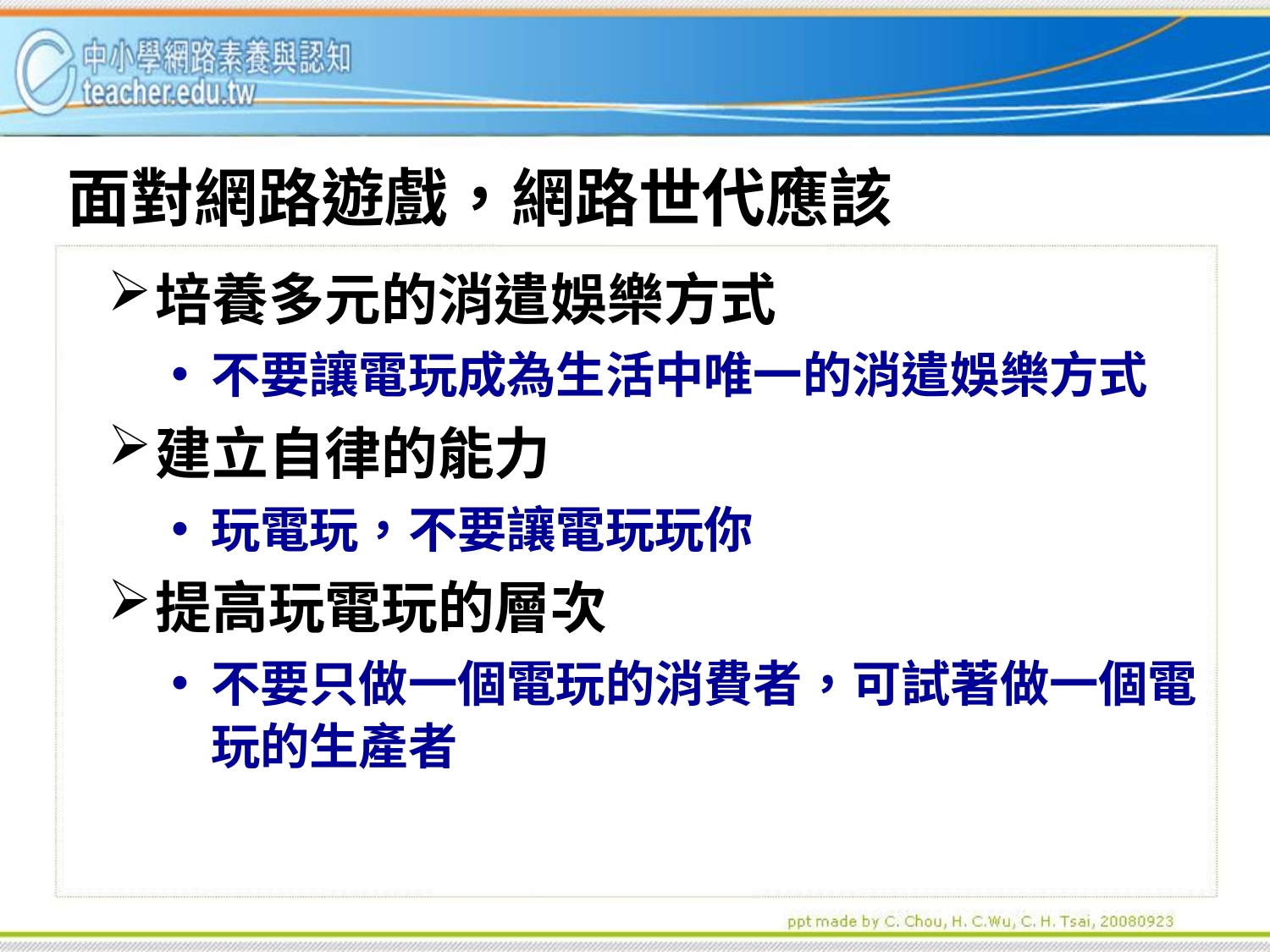

# 面對網路遊戲，網路世代應該
培養多元的消遣娛樂方式
不要讓電玩成為生活中唯一的消遣娛樂方式
建立自律的能力
玩電玩，不要讓電玩玩你
提高玩電玩的層次
不要只做一個電玩的消費者，可試著做一個電玩的生產者